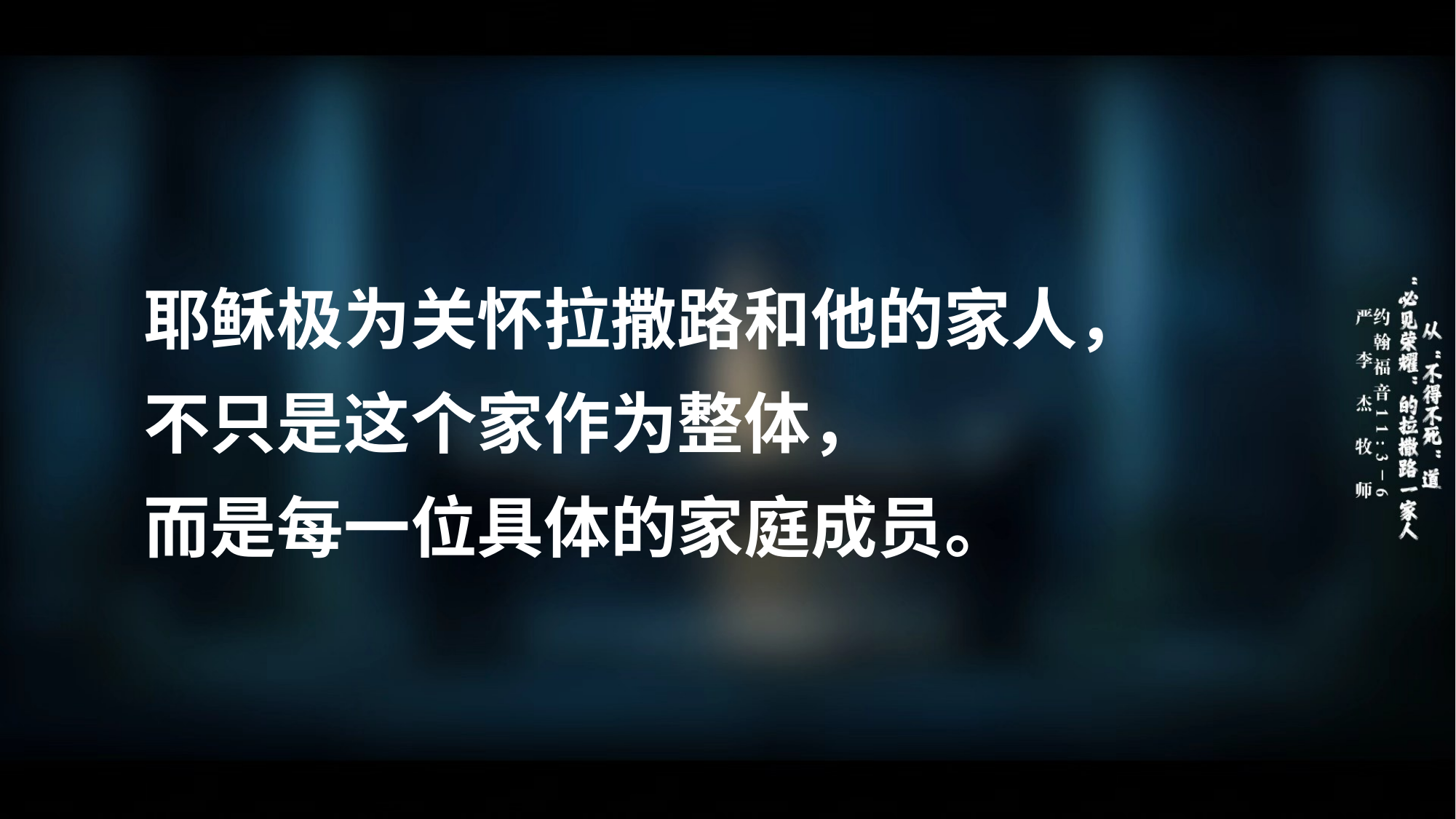

耶稣极为关怀拉撒路和他的家人，
不只是这个家作为整体，
而是每一位具体的家庭成员。